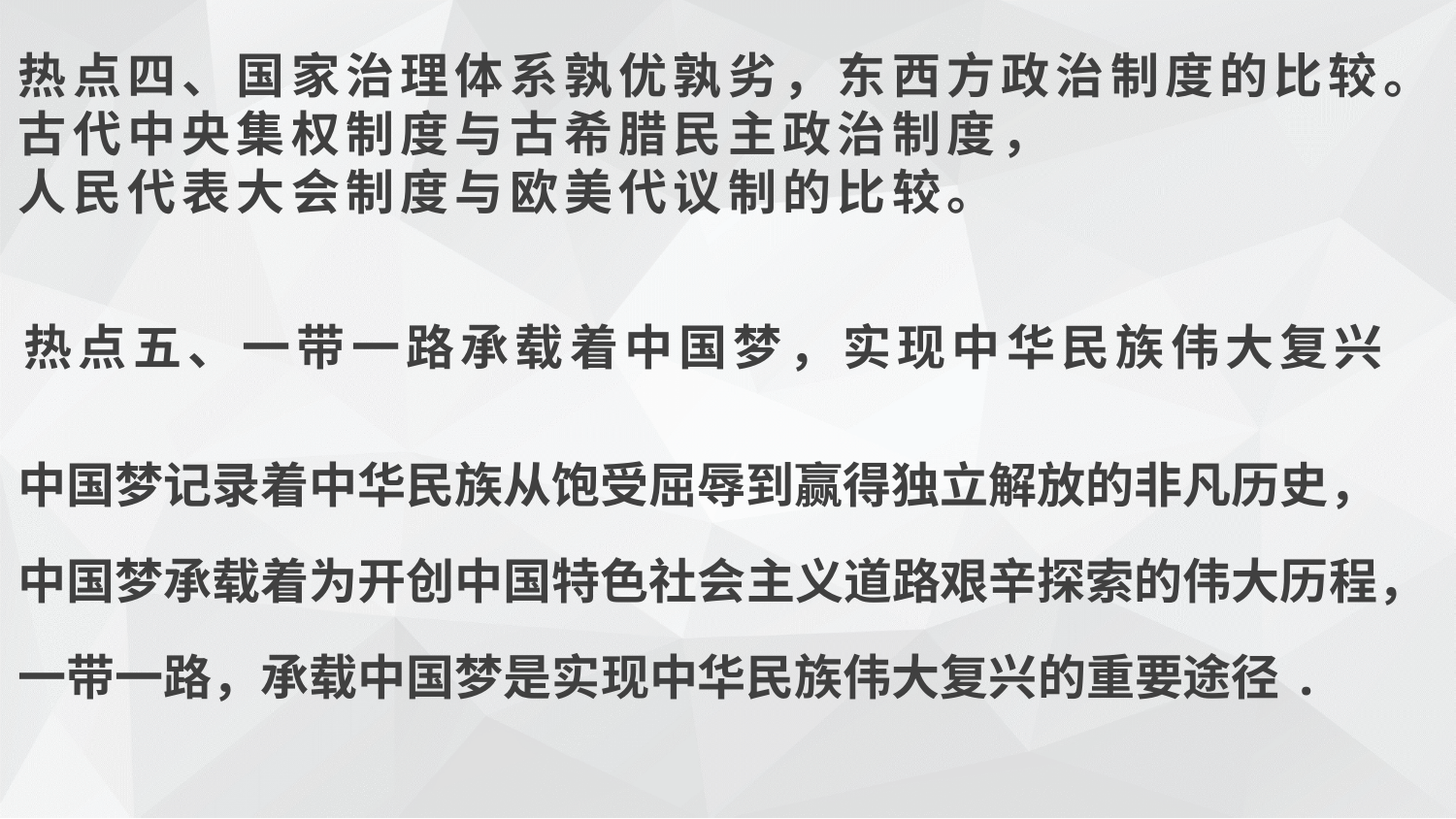

热点四、国家治理体系孰优孰劣，东西方政治制度的比较。
古代中央集权制度与古希腊民主政治制度，
人民代表大会制度与欧美代议制的比较。
热点五、一带一路承载着中国梦，实现中华民族伟大复兴
中国梦记录着中华民族从饱受屈辱到赢得独立解放的非凡历史，
中国梦承载着为开创中国特色社会主义道路艰辛探索的伟大历程，
一带一路，承载中国梦是实现中华民族伟大复兴的重要途径.